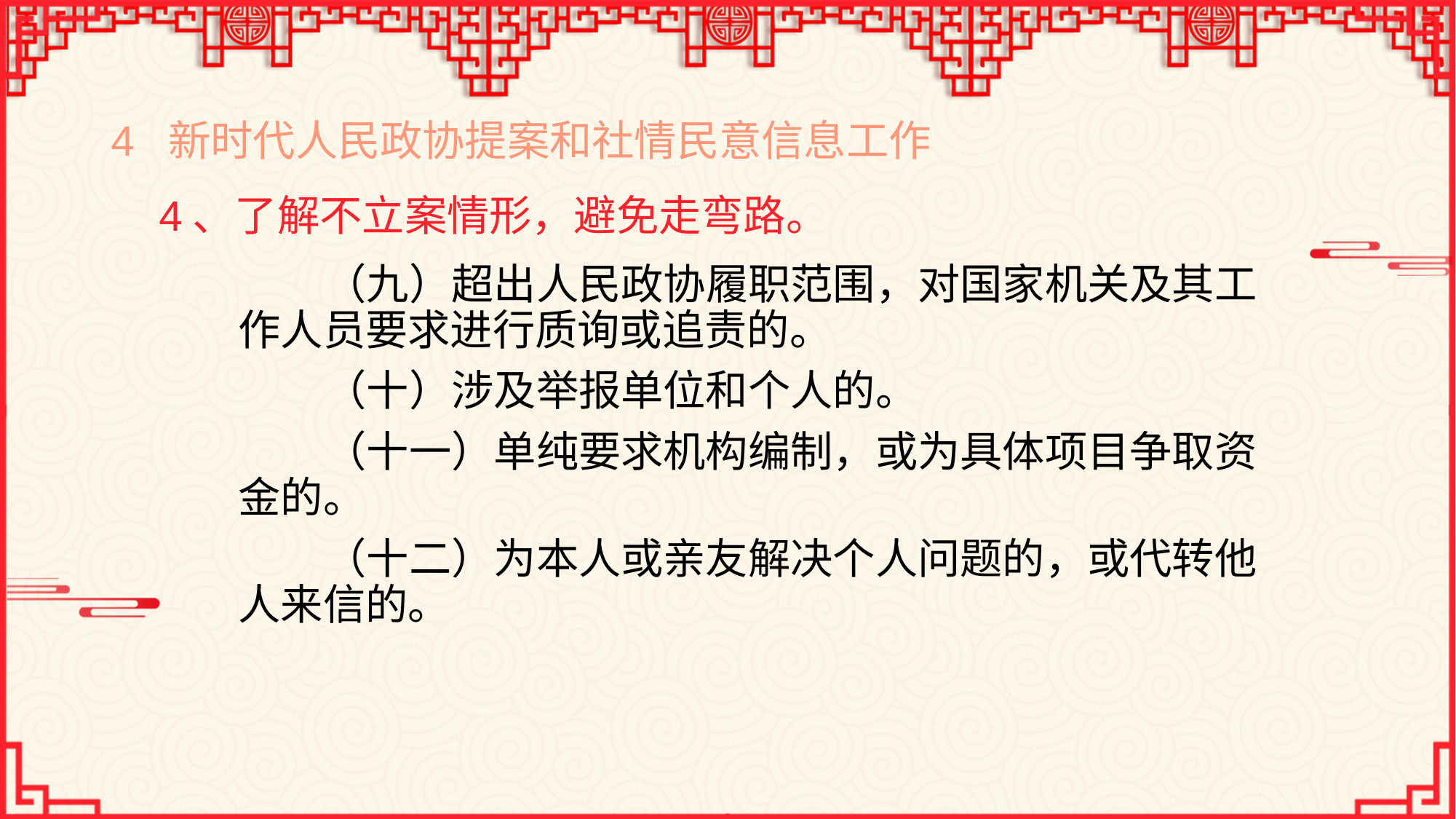

# 4  新时代人民政协提案和社情民意信息工作
4、了解不立案情形，避免走弯路。
（九）超出人民政协履职范围，对国家机关及其工作人员要求进行质询或追责的。
（十）涉及举报单位和个人的。
（十一）单纯要求机构编制，或为具体项目争取资金的。
（十二）为本人或亲友解决个人问题的，或代转他人来信的。